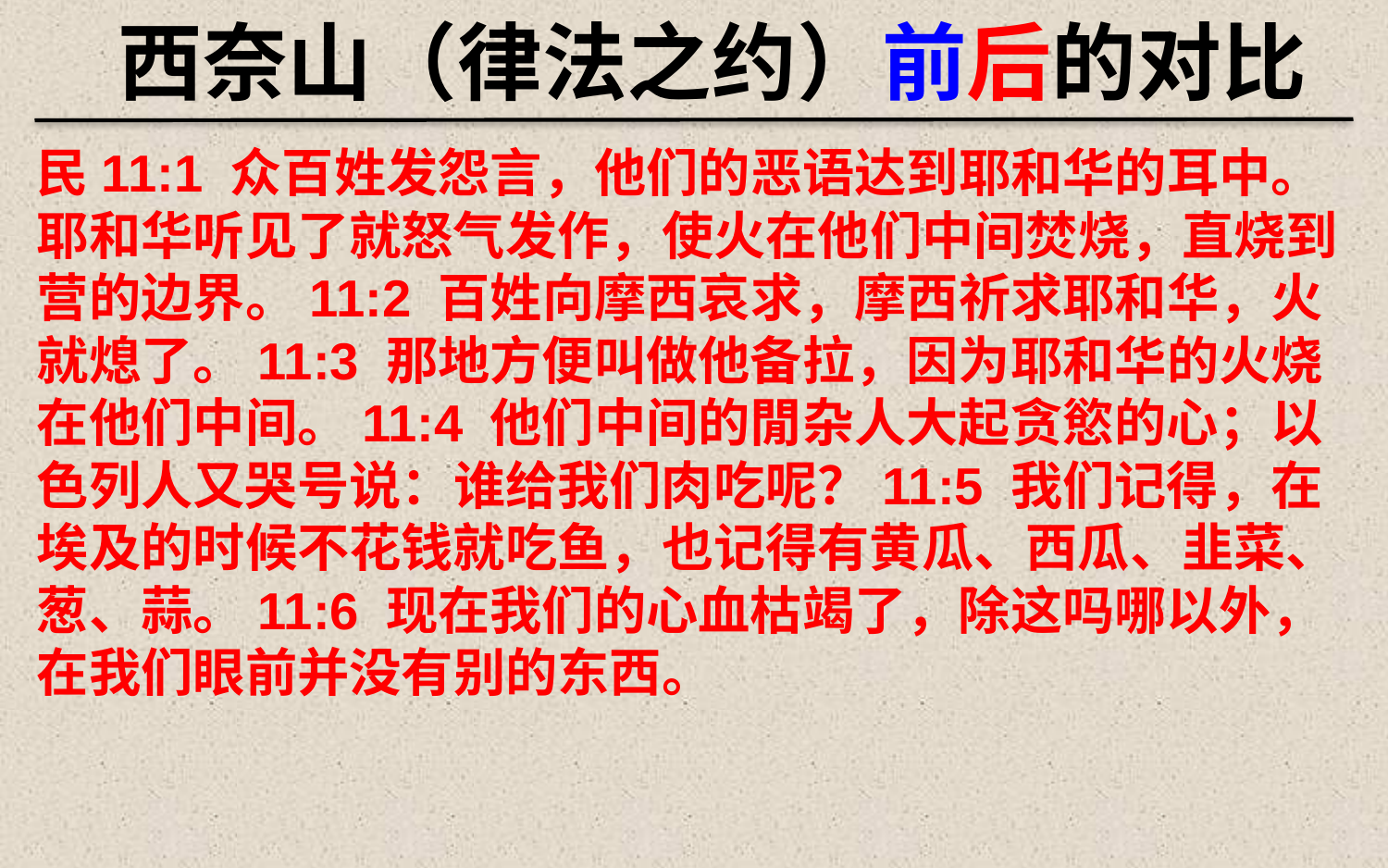

西奈山（律法之约）前后的对比
民11:1 众百姓发怨言，他们的恶语达到耶和华的耳中。耶和华听见了就怒气发作，使火在他们中间焚烧，直烧到营的边界。11:2 百姓向摩西哀求，摩西祈求耶和华，火就熄了。11:3 那地方便叫做他备拉，因为耶和华的火烧在他们中间。11:4 他们中间的閒杂人大起贪慾的心；以色列人又哭号说：谁给我们肉吃呢？11:5 我们记得，在埃及的时候不花钱就吃鱼，也记得有黄瓜、西瓜、韭菜、葱、蒜。11:6 现在我们的心血枯竭了，除这吗哪以外，在我们眼前并没有别的东西。